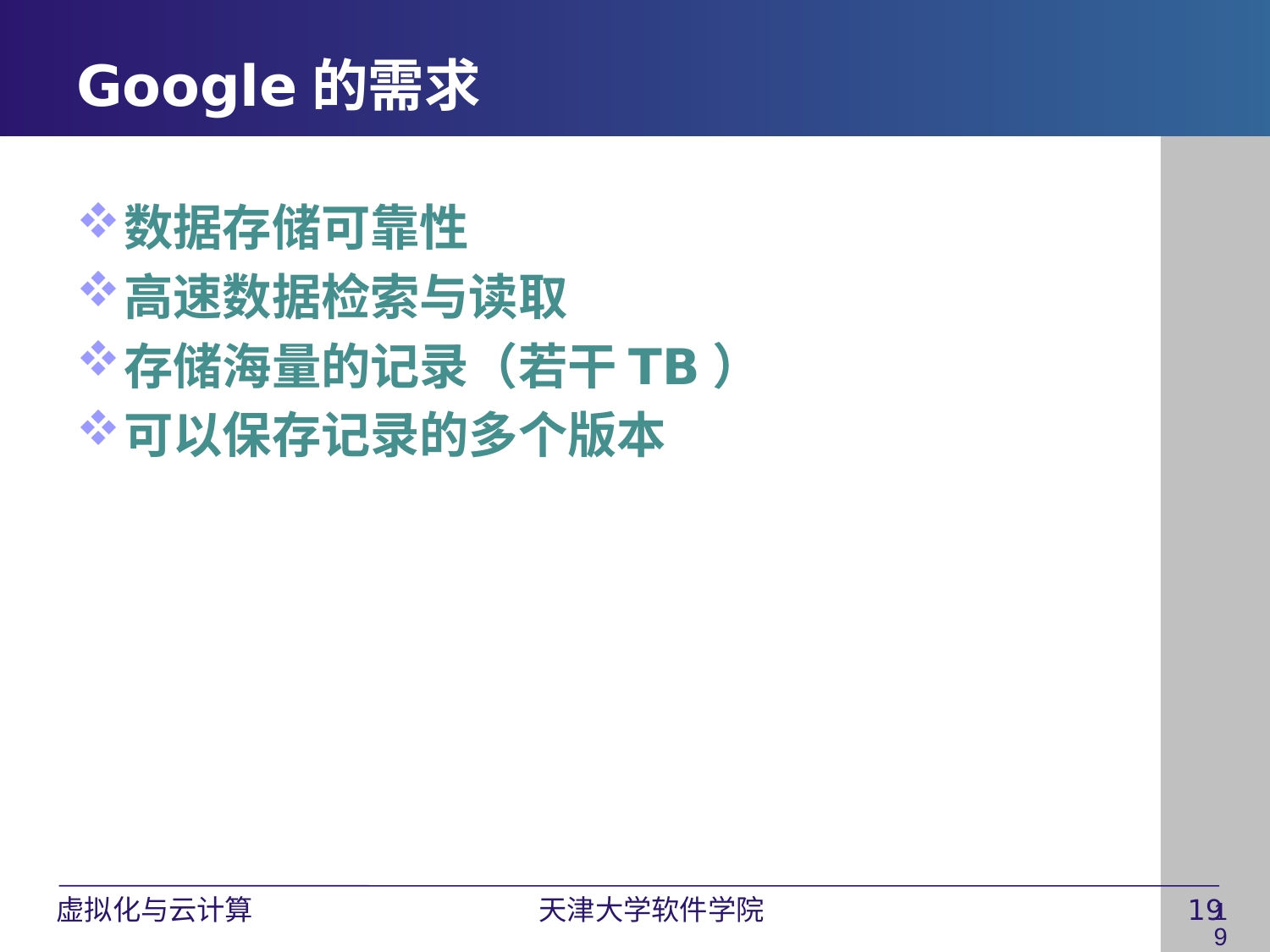

# Google的需求
数据存储可靠性
高速数据检索与读取
存储海量的记录（若干TB）
可以保存记录的多个版本
19